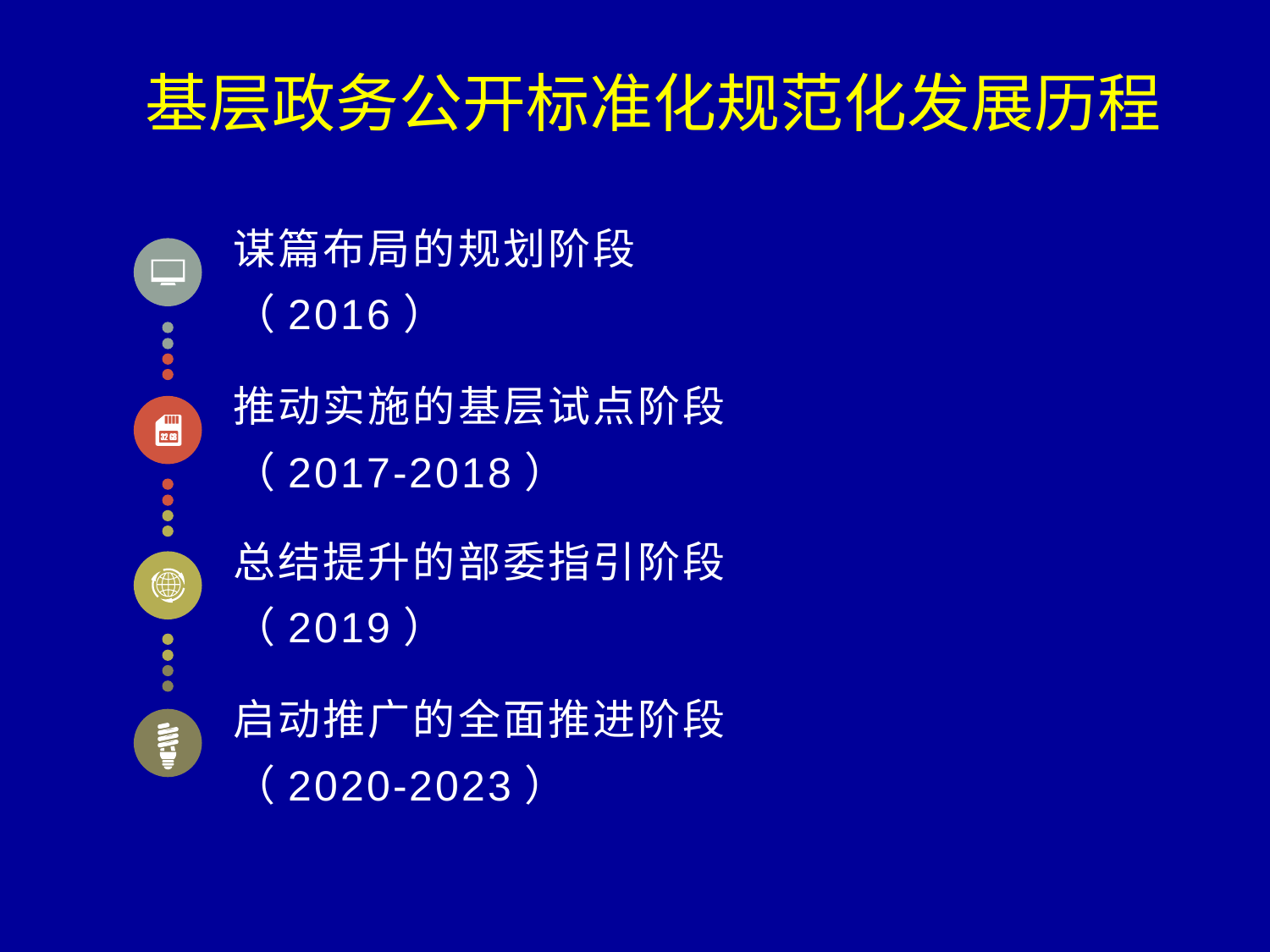

# 基层政务公开标准化规范化发展历程

谋篇布局的规划阶段
（2016）

推动实施的基层试点阶段
（2017-2018）

总结提升的部委指引阶段
（2019）

启动推广的全面推进阶段
（2020-2023）